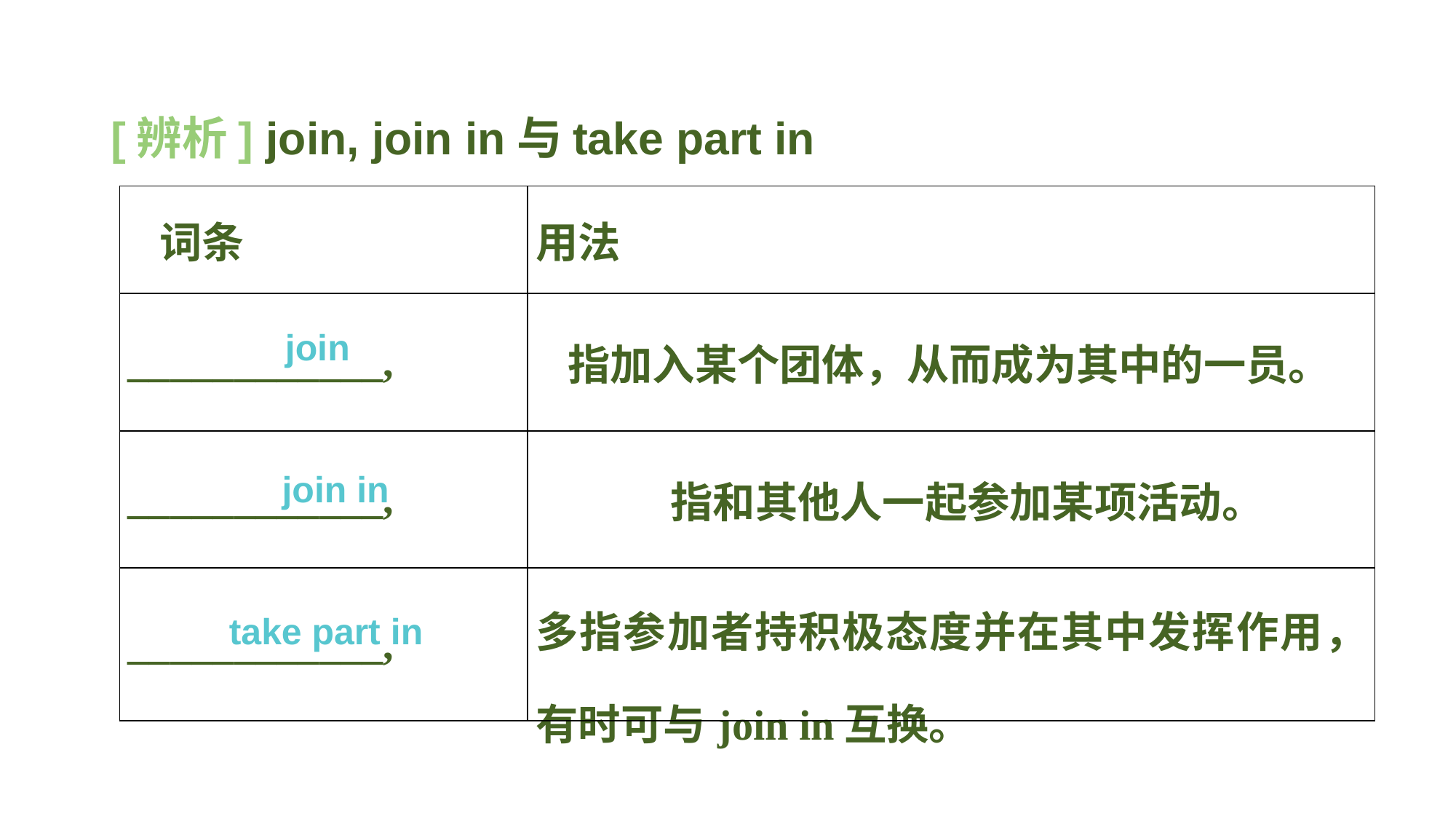

[辨析] join, join in与take part in
| 词条 | 用法 |
| --- | --- |
| \_\_\_\_\_\_\_\_\_\_\_\_, | 指加入某个团体，从而成为其中的一员。 |
| \_\_\_\_\_\_\_\_\_\_\_\_, | 指和其他人一起参加某项活动。 |
| \_\_\_\_\_\_\_\_\_\_\_\_, | 多指参加者持积极态度并在其中发挥作用，有时可与join in互换。 |
join
 join in
 take part in